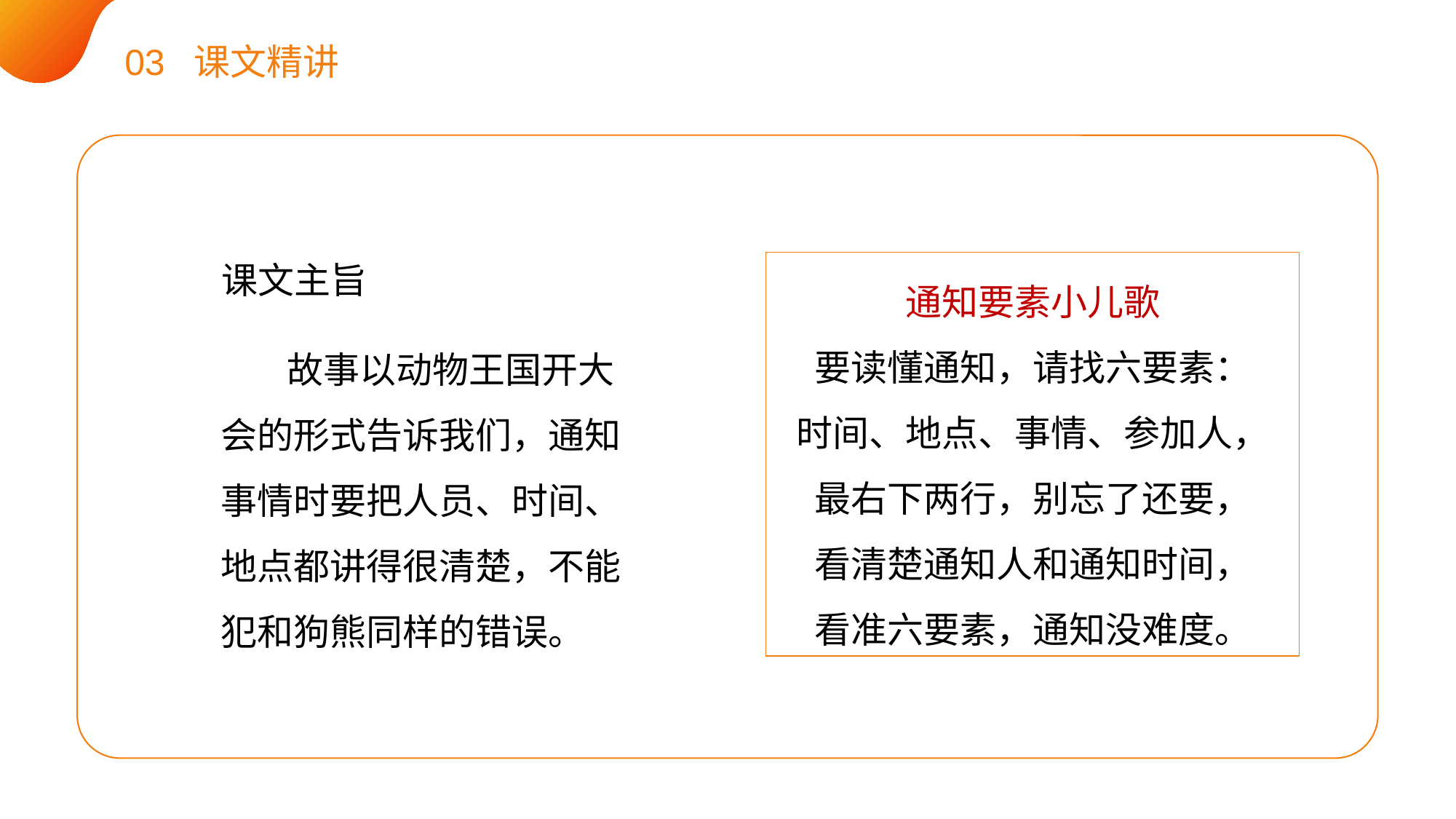

03  课文精讲
课文主旨
通知要素小儿歌
要读懂通知，请找六要素：
时间、地点、事情、参加人，
最右下两行，别忘了还要，
看清楚通知人和通知时间，
看准六要素，通知没难度。
       故事以动物王国开大会的形式告诉我们，通知事情时要把人员、时间、地点都讲得很清楚，不能犯和狗熊同样的错误。